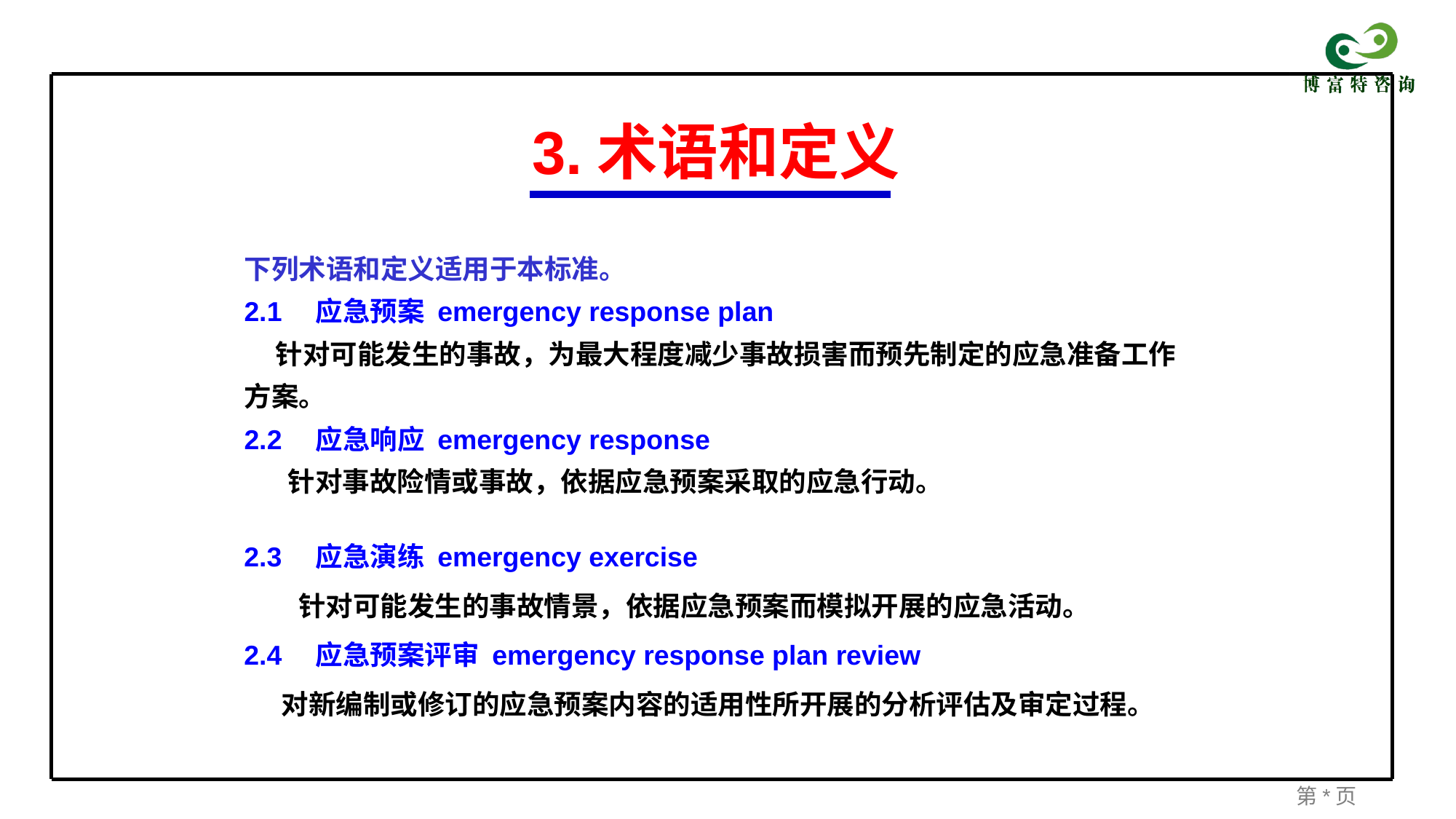

3.术语和定义
下列术语和定义适用于本标准。
2.1　应急预案 emergency response plan
    针对可能发生的事故，为最大程度减少事故损害而预先制定的应急准备工作方案。
2.2　应急响应 emergency response
      针对事故险情或事故，依据应急预案采取的应急行动。
2.3　应急演练 emergency exercise
针对可能发生的事故情景，依据应急预案而模拟开展的应急活动。
2.4　应急预案评审 emergency response plan review
     对新编制或修订的应急预案内容的适用性所开展的分析评估及审定过程。